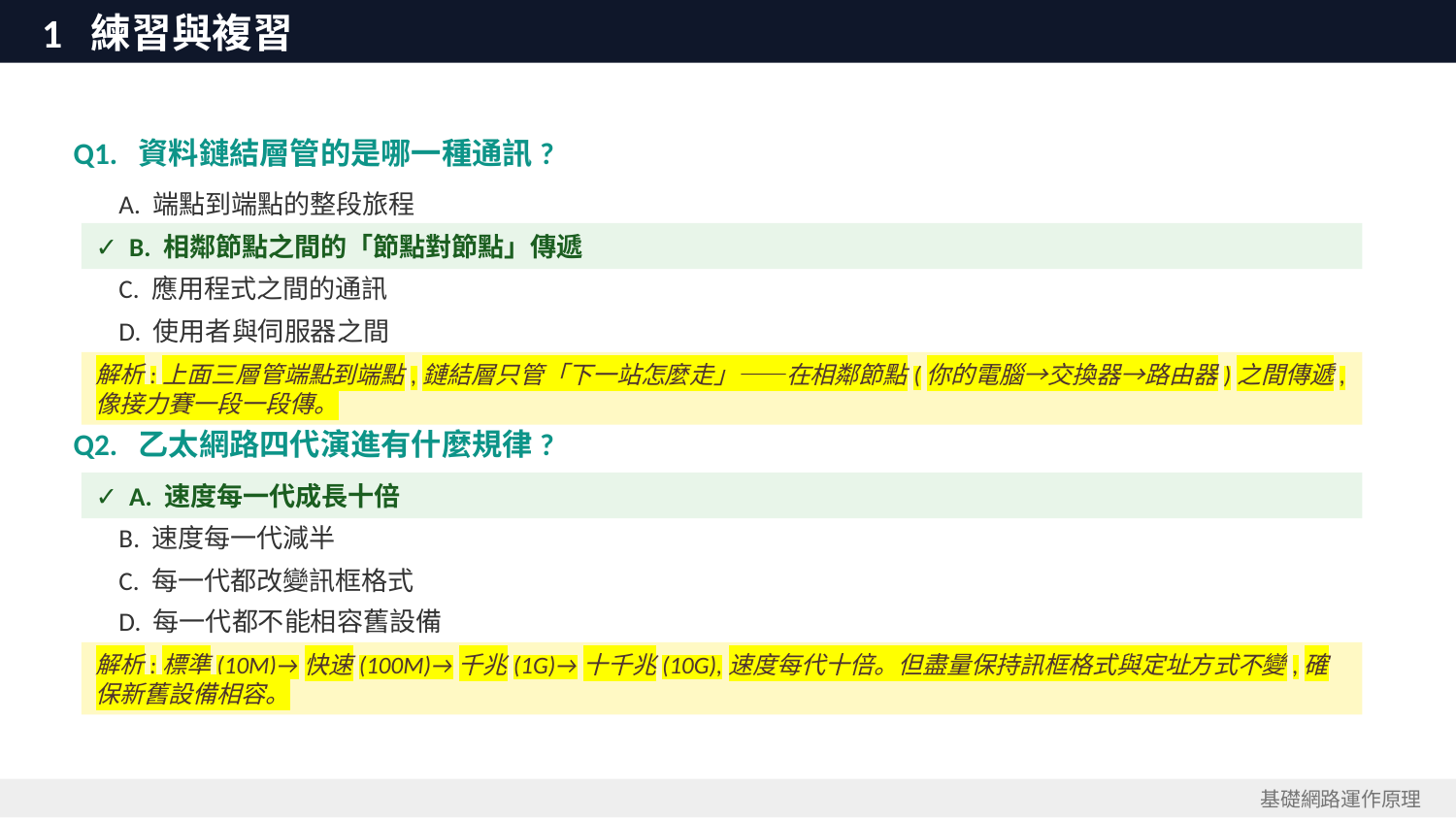

1  練習與複習
Q1.  資料鏈結層管的是哪一種通訊?
    A. 端點到端點的整段旅程
✓  B. 相鄰節點之間的「節點對節點」傳遞
    C. 應用程式之間的通訊
    D. 使用者與伺服器之間
解析:上面三層管端點到端點,鏈結層只管「下一站怎麼走」——在相鄰節點(你的電腦→交換器→路由器)之間傳遞,像接力賽一段一段傳。
Q2.  乙太網路四代演進有什麼規律?
✓  A. 速度每一代成長十倍
    B. 速度每一代減半
    C. 每一代都改變訊框格式
    D. 每一代都不能相容舊設備
解析:標準(10M)→快速(100M)→千兆(1G)→十千兆(10G),速度每代十倍。但盡量保持訊框格式與定址方式不變,確保新舊設備相容。
基礎網路運作原理